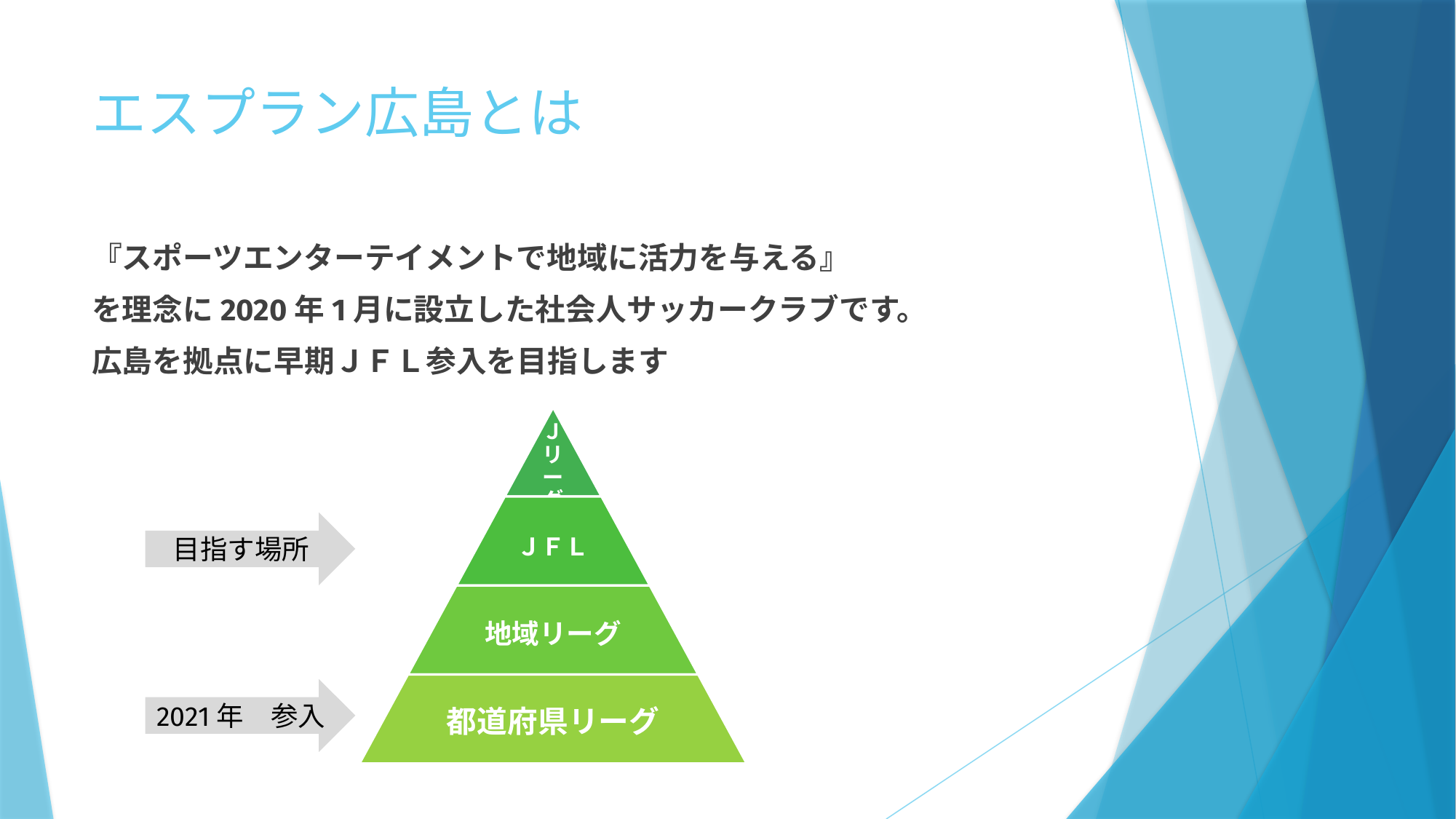

# エスプラン広島とは
『スポーツエンターテイメントで地域に活力を与える』
を理念に2020年1月に設立した社会人サッカークラブです。
広島を拠点に早期ＪＦＬ参入を目指します
Ｊリーグ
ＪＦＬ
地域リーグ
都道府県リーグ
目指す場所
2021年　参入